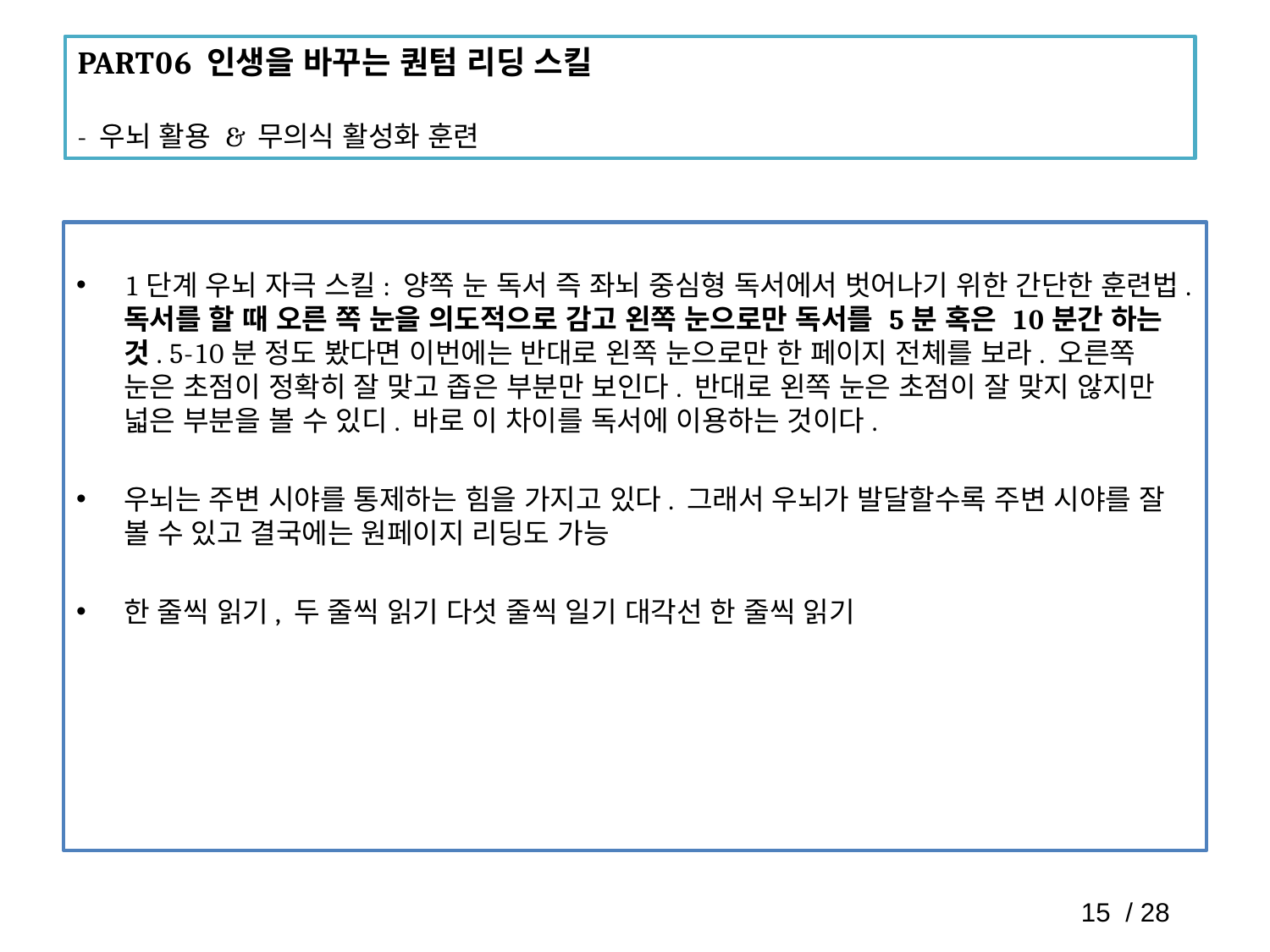

PART06 인생을 바꾸는 퀀텀 리딩 스킬
- 우뇌 활용 & 무의식 활성화 훈련

1단계 우뇌 자극 스킬: 양쪽 눈 독서 즉 좌뇌 중심형 독서에서 벗어나기 위한 간단한 훈련법. 독서를 할 때 오른 쪽 눈을 의도적으로 감고 왼쪽 눈으로만 독서를 5분 혹은 10분간 하는 것. 5-10분 정도 봤다면 이번에는 반대로 왼쪽 눈으로만 한 페이지 전체를 보라. 오른쪽 눈은 초점이 정확히 잘 맞고 좁은 부분만 보인다. 반대로 왼쪽 눈은 초점이 잘 맞지 않지만 넓은 부분을 볼 수 있디. 바로 이 차이를 독서에 이용하는 것이다.

우뇌는 주변 시야를 통제하는 힘을 가지고 있다. 그래서 우뇌가 발달할수록 주변 시야를 잘 볼 수 있고 결국에는 원페이지 리딩도 가능

한 줄씩 읽기, 두 줄씩 읽기 다섯 줄씩 일기 대각선 한 줄씩 읽기

15  / 28